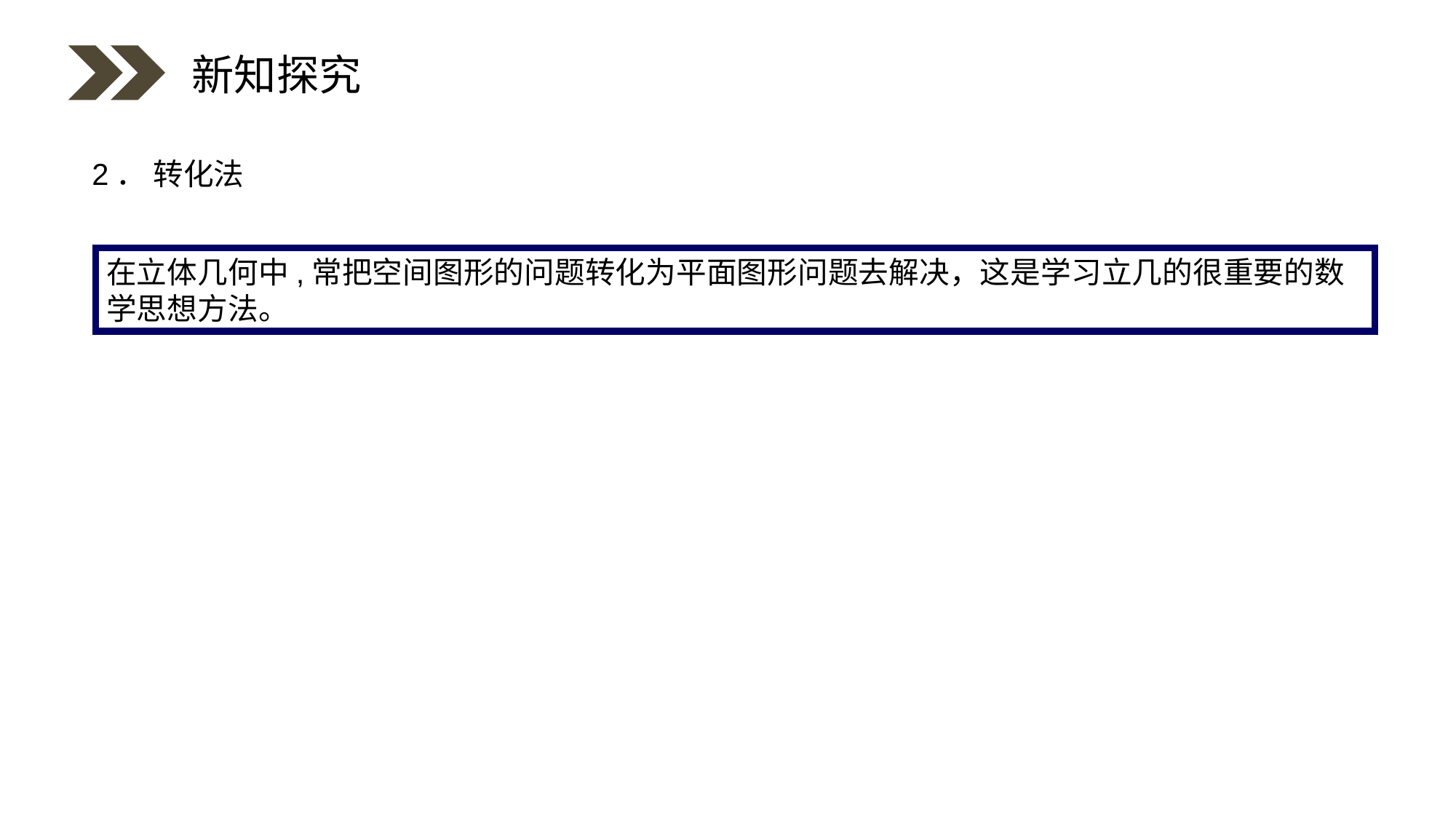

新知探究
  2． 转化法
在立体几何中,常把空间图形的问题转化为平面图形问题去解决，这是学习立几的很重要的数学思想方法。